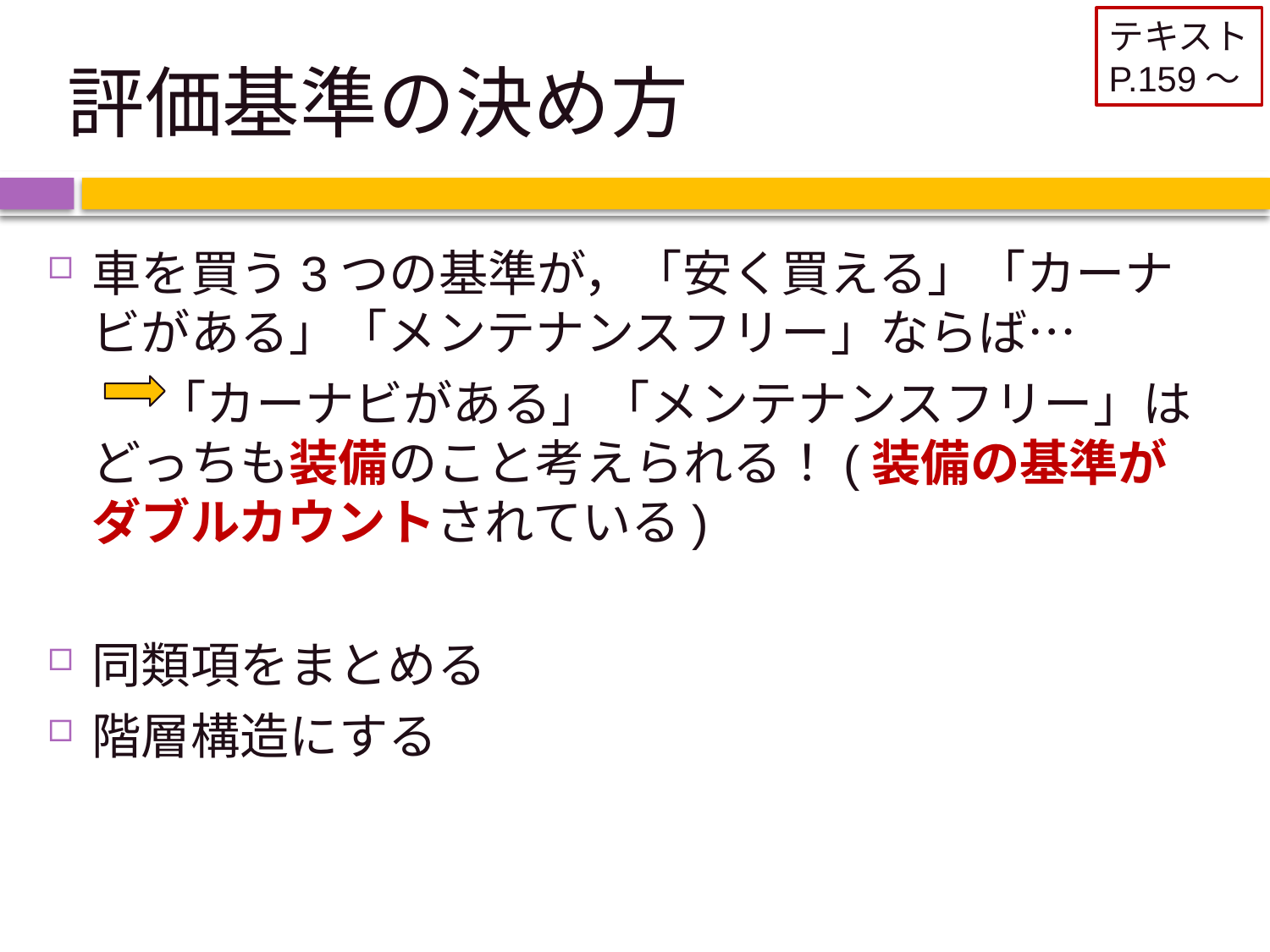

テキスト
P.159～
# 評価基準の決め方
車を買う3つの基準が，「安く買える」「カーナビがある」「メンテナンスフリー」ならば…
　　 「カーナビがある」「メンテナンスフリー」はどっちも装備のこと考えられる！(装備の基準が　ダブルカウントされている)

同類項をまとめる
階層構造にする